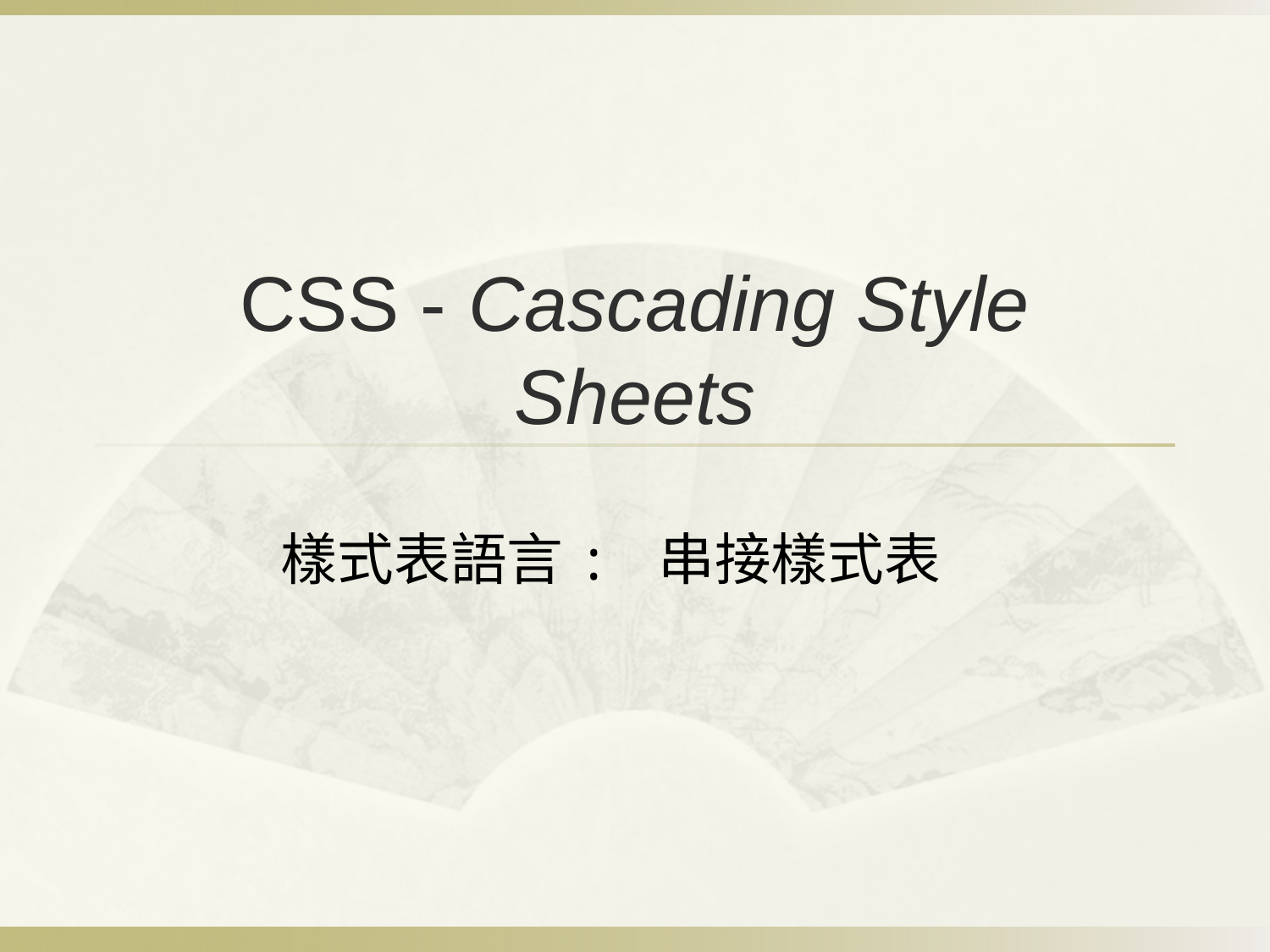

# CSS - Cascading Style Sheets
樣式表語言: 串接樣式表